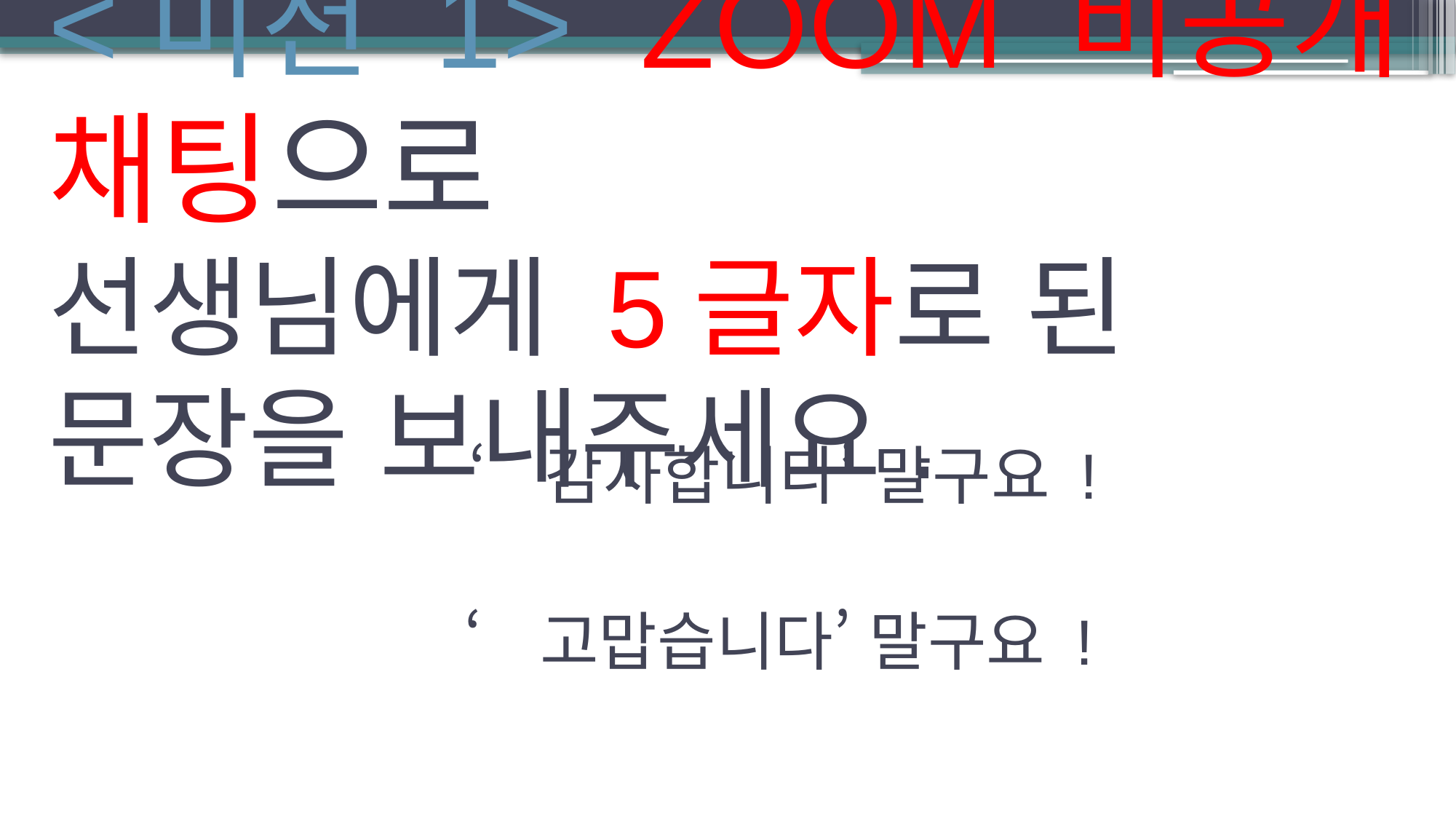

# <미션 1>  ZOOM 비공개 채팅으로 선생님에게 5글자로 된 문장을 보내주세요.
‘감사합니다’ 말구요 !
‘고맙습니다’ 말구요 !